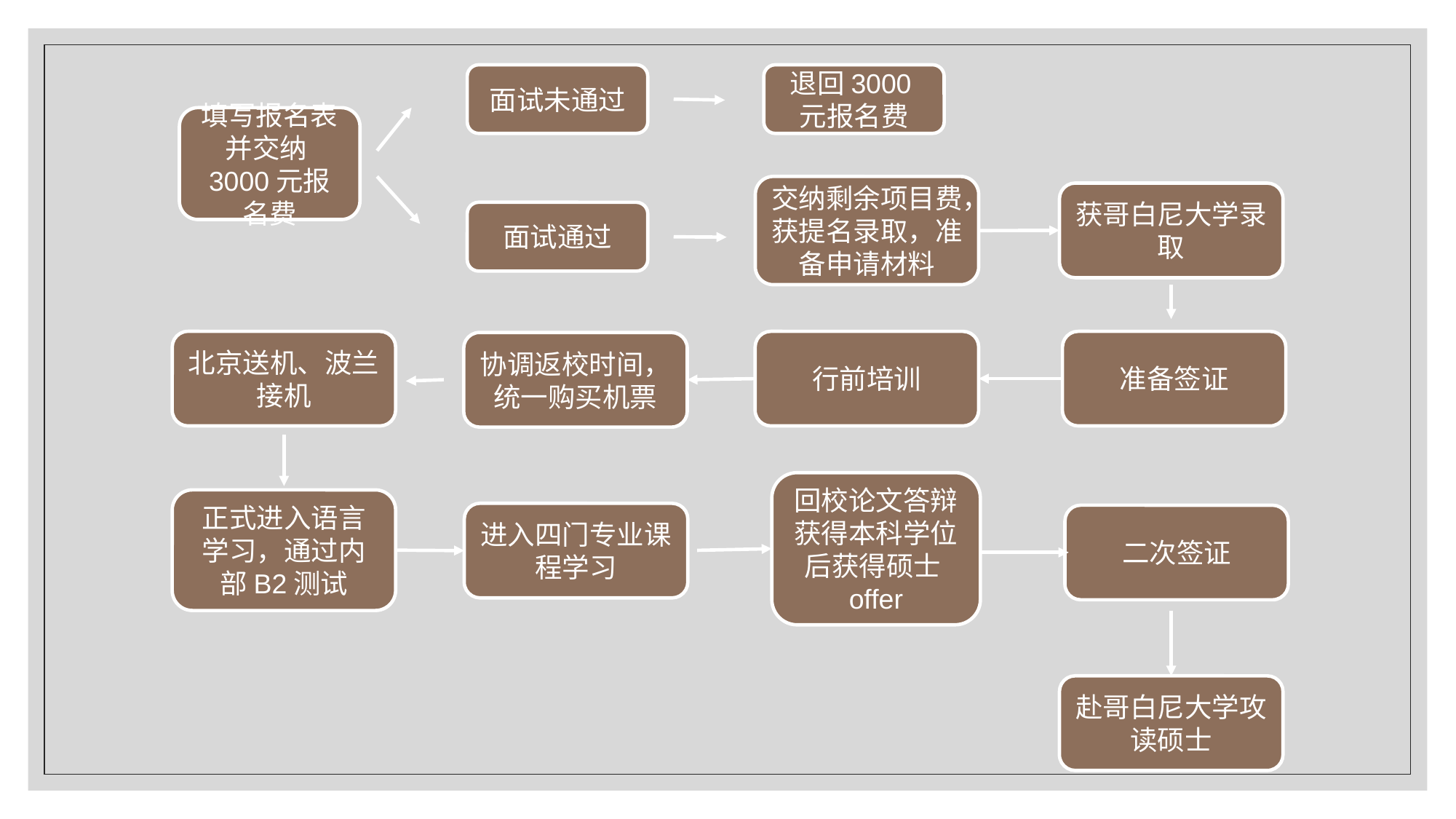

面试未通过
退回3000元报名费
填写报名表并交纳3000元报名费
交纳剩余项目费，获提名录取，准备申请材料
获哥白尼大学录取
面试通过
北京送机、波兰接机
行前培训
准备签证
协调返校时间，统一购买机票
回校论文答辩获得本科学位后获得硕士offer
正式进入语言学习，通过内部B2测试
进入四门专业课程学习
二次签证
赴哥白尼大学攻读硕士